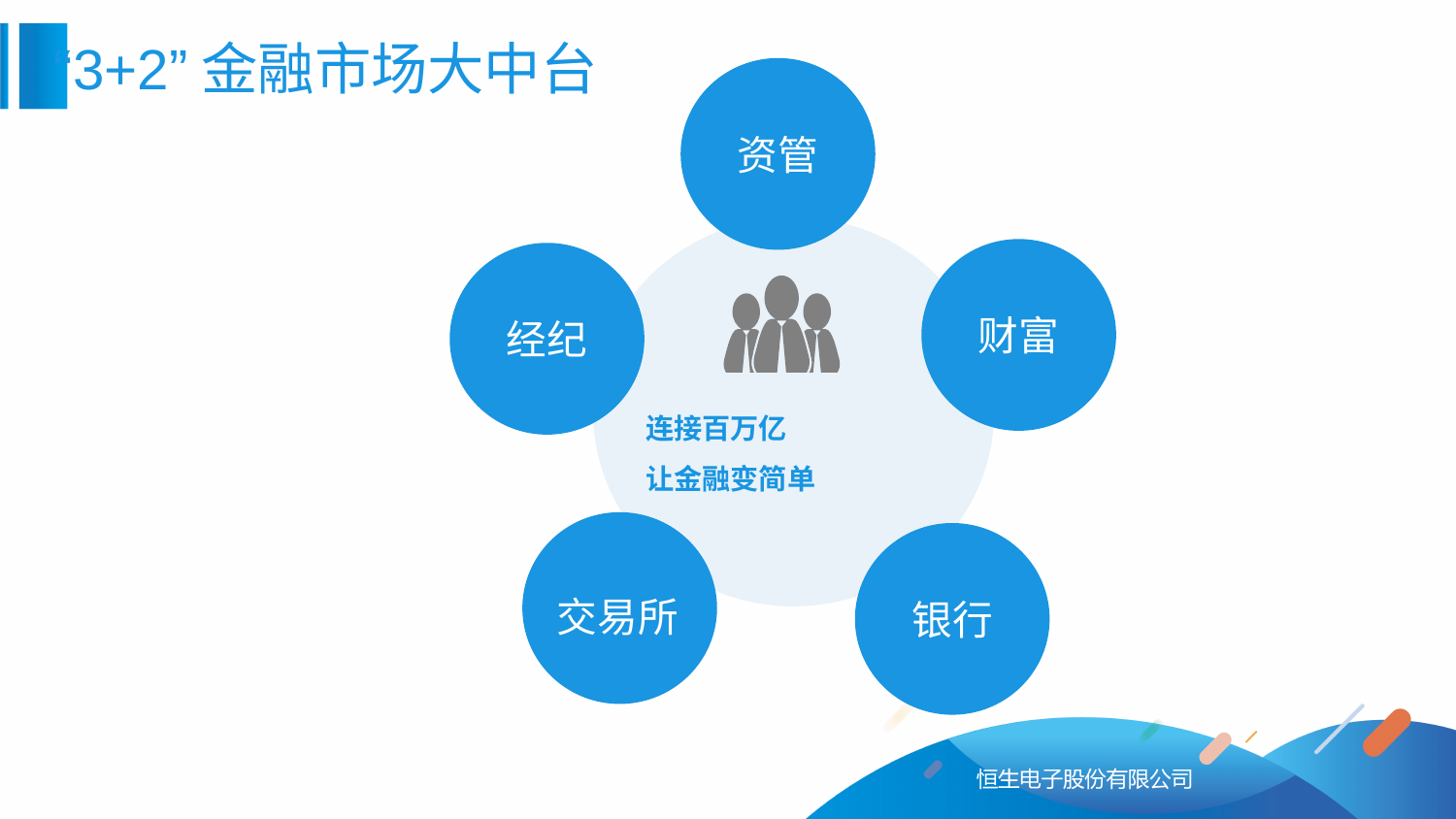

“3+2”金融市场大中台
资管

财富
经纪

连接百万亿
让金融变简单

银行
交易所